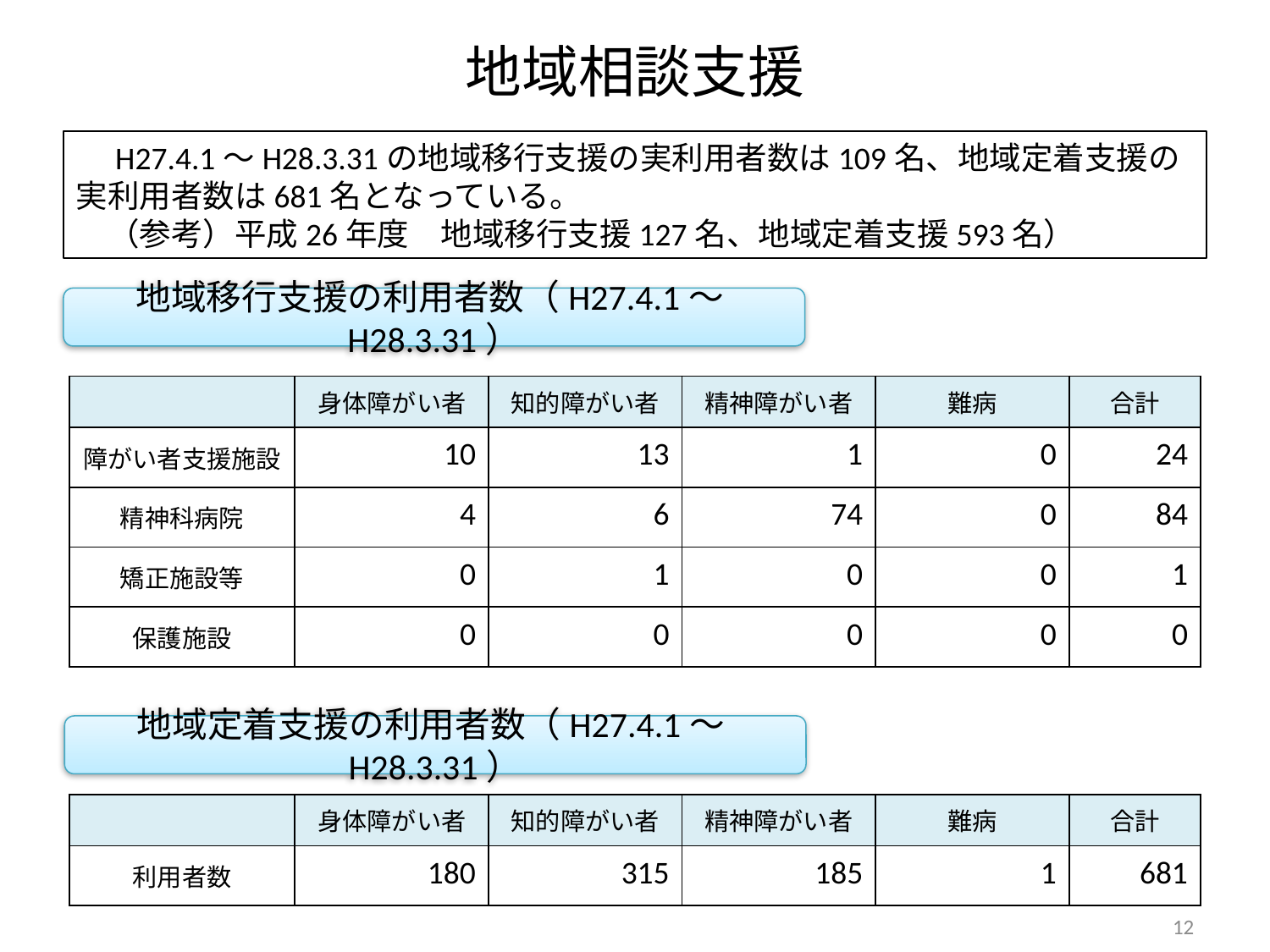

# 地域相談支援
　　H27.4.1～H28.3.31の地域移行支援の実利用者数は109名、地域定着支援の実利用者数は681名となっている。
　（参考）平成26年度　地域移行支援127名、地域定着支援593名）
地域移行支援の利用者数（H27.4.1～H28.3.31）
|  | 身体障がい者 | 知的障がい者 | 精神障がい者 | 難病 | 合計 |
| --- | --- | --- | --- | --- | --- |
| 障がい者支援施設 | 10 | 13 | 1 | 0 | 24 |
| 精神科病院 | 4 | 6 | 74 | 0 | 84 |
| 矯正施設等 | 0 | 1 | 0 | 0 | 1 |
| 保護施設 | 0 | 0 | 0 | 0 | 0 |
地域定着支援の利用者数（H27.4.1～H28.3.31）
|  | 身体障がい者 | 知的障がい者 | 精神障がい者 | 難病 | 合計 |
| --- | --- | --- | --- | --- | --- |
| 利用者数 | 180 | 315 | 185 | 1 | 681 |
12